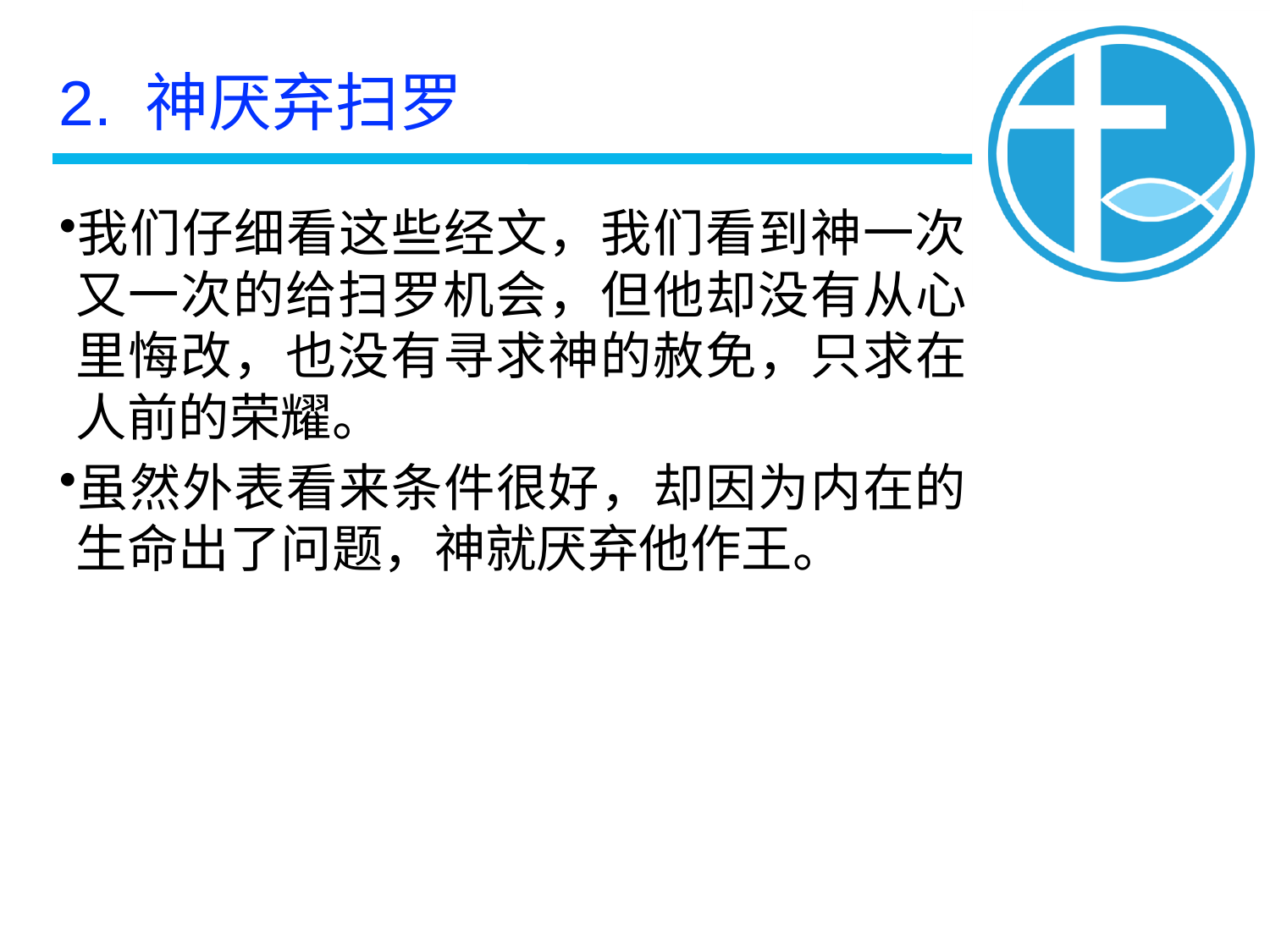

2. 神厌弃扫罗
我们仔细看这些经文，我们看到神一次又一次的给扫罗机会，但他却没有从心里悔改，也没有寻求神的赦免，只求在人前的荣耀。
虽然外表看来条件很好，却因为内在的生命出了问题，神就厌弃他作王。